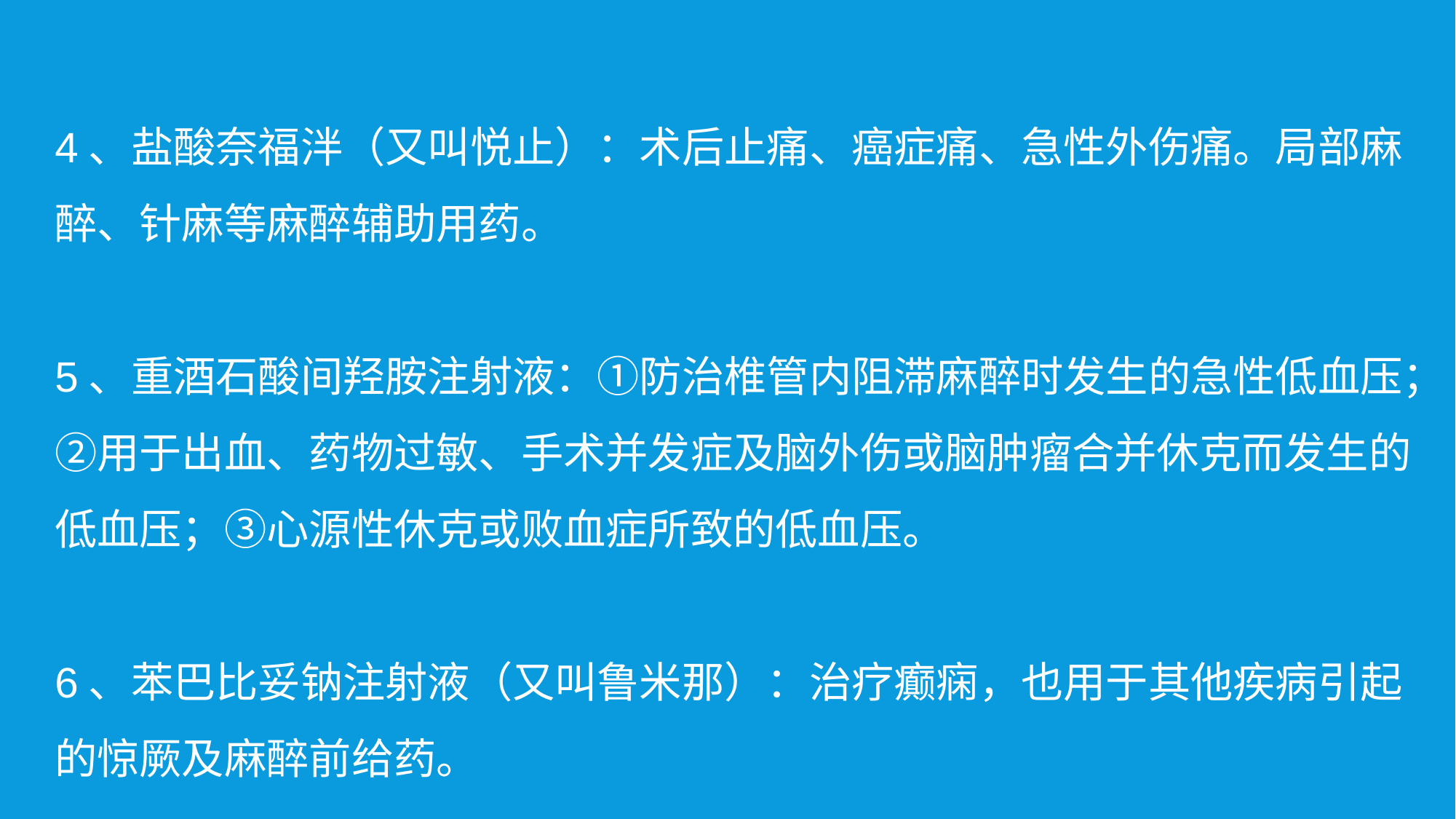

4、盐酸奈福泮（又叫悦止）：术后止痛、癌症痛、急性外伤痛。局部麻醉、针麻等麻醉辅助用药。

5、重酒石酸间羟胺注射液：①防治椎管内阻滞麻醉时发生的急性低血压；②用于出血、药物过敏、手术并发症及脑外伤或脑肿瘤合并休克而发生的低血压；③心源性休克或败血症所致的低血压。

6、苯巴比妥钠注射液（又叫鲁米那）：治疗癫痫，也用于其他疾病引起的惊厥及麻醉前给药。